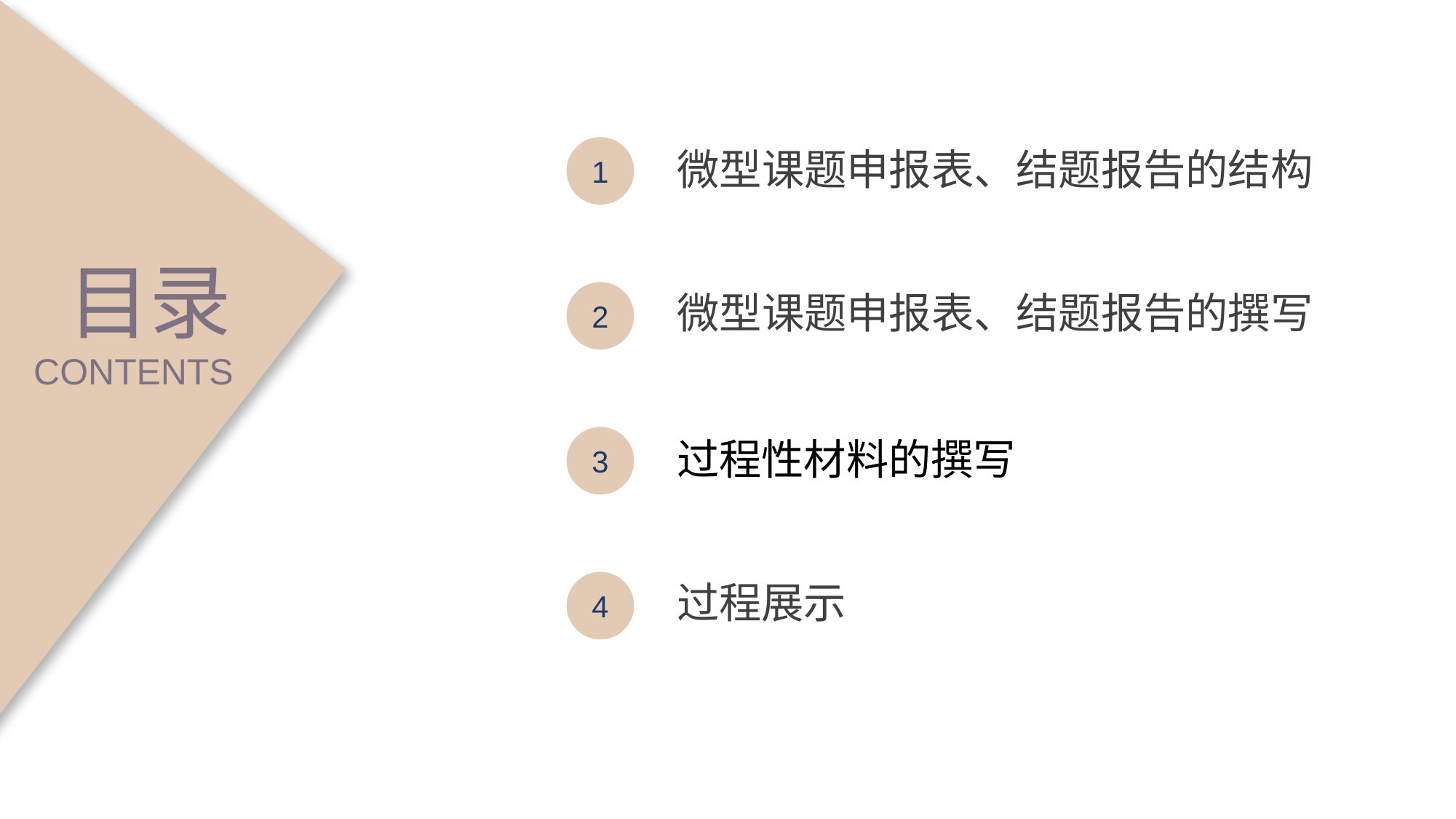

1
微型课题申报表、结题报告的结构

目录
微型课题申报表、结题报告的撰写
2
CONTENTS
3
过程性材料的撰写
过程展示
4